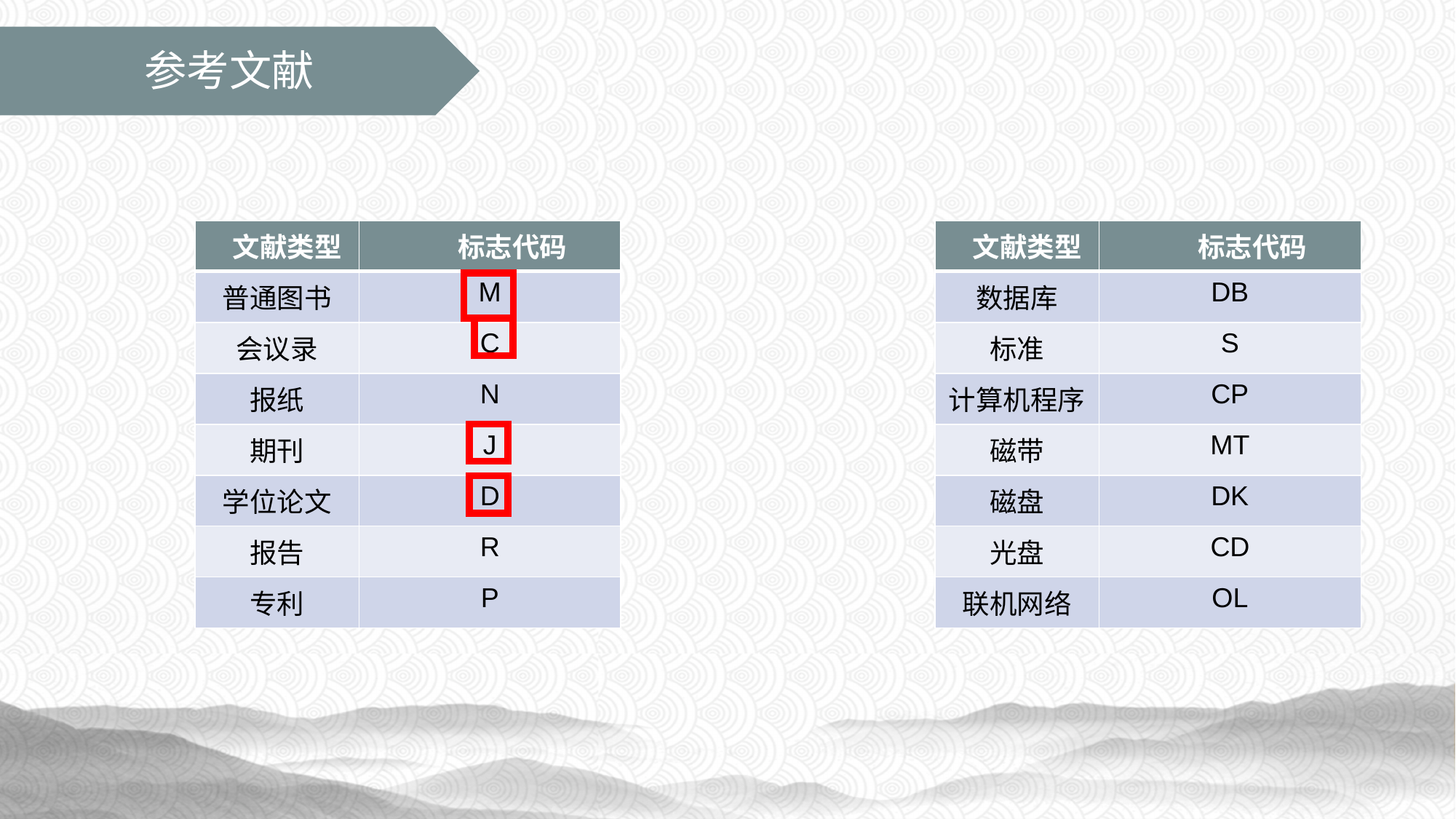

参考文献
| 文献类型 | 标志代码 |
| --- | --- |
| 普通图书 | M |
| 会议录 | C |
| 报纸 | N |
| 期刊 | J |
| 学位论文 | D |
| 报告 | R |
| 专利 | P |
| 文献类型 | 标志代码 |
| --- | --- |
| 数据库 | DB |
| 标准 | S |
| 计算机程序 | CP |
| 磁带 | MT |
| 磁盘 | DK |
| 光盘 | CD |
| 联机网络 | OL |